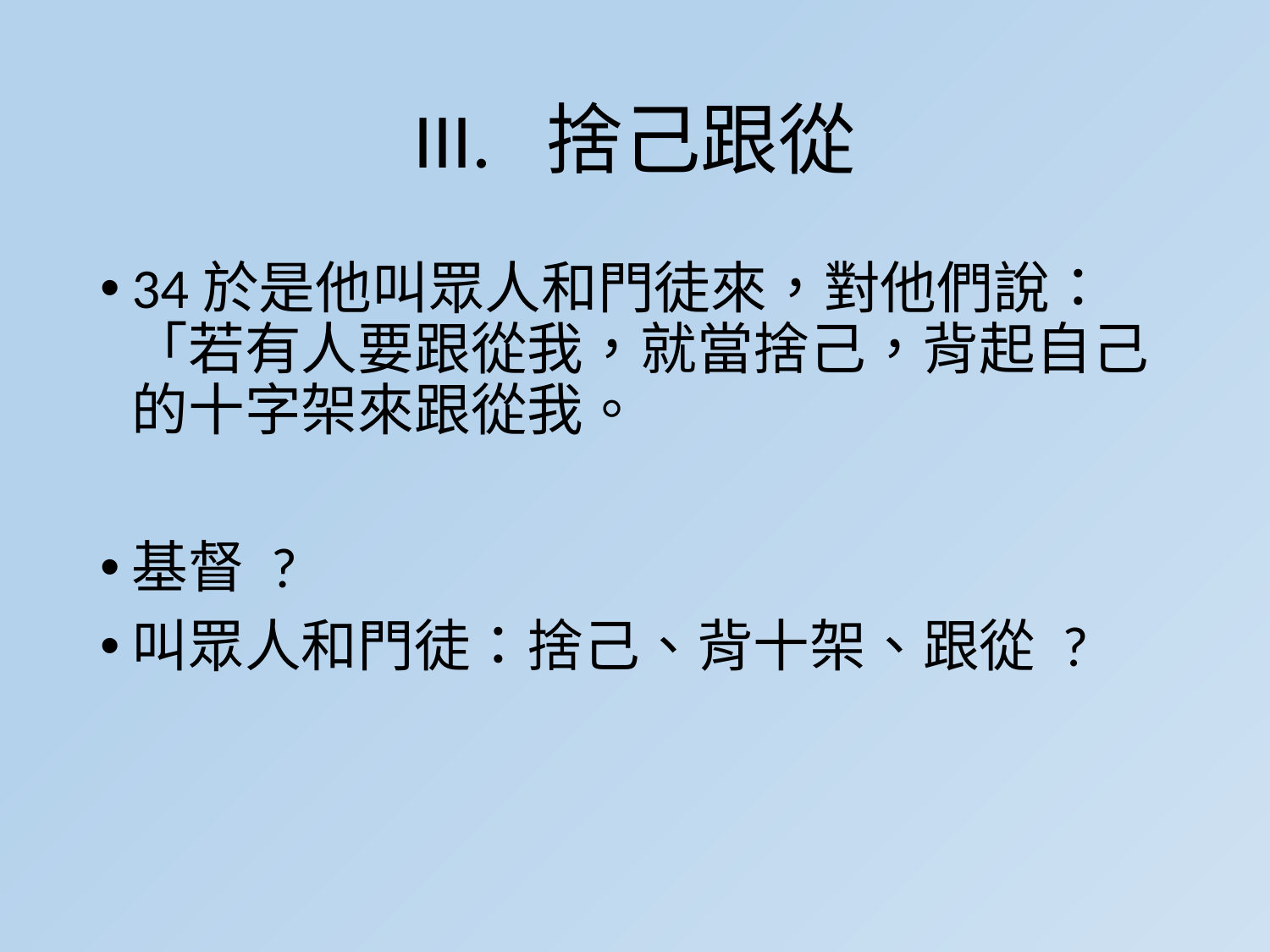

# III.  捨己跟從
34於是他叫眾人和門徒來，對他們說：「若有人要跟從我，就當捨己，背起自己的十字架來跟從我。

基督 ?
叫眾人和門徒：捨己、背十架、跟從 ?